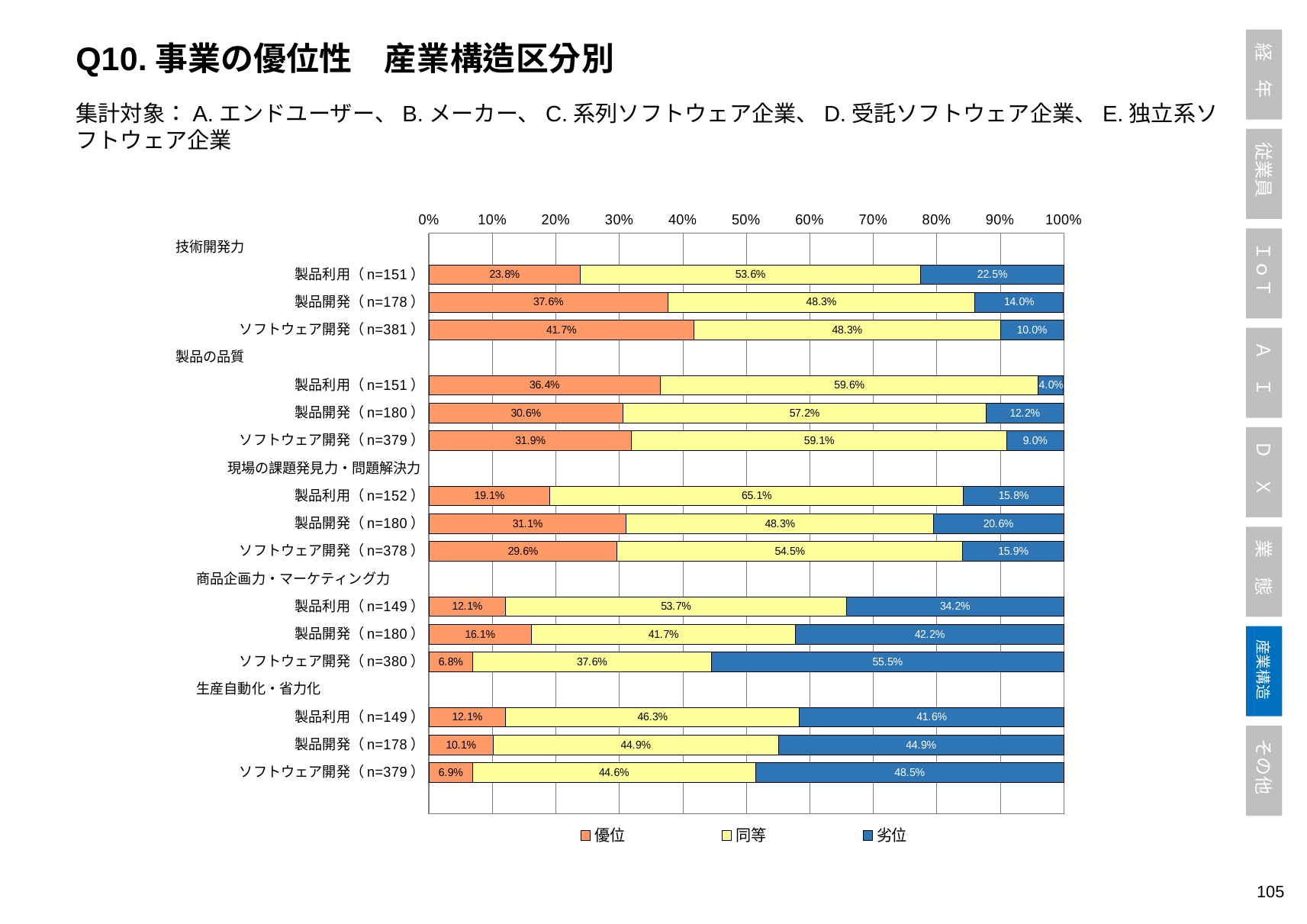

Q10.事業の優位性　産業構造区分別
集計対象：A.エンドユーザー、B.メーカー、C.系列ソフトウェア企業、D.受託ソフトウェア企業、E.独立系ソフトウェア企業

### Chart

| Category | 優位 | 同等 | 劣位 |
|---|---|---|---|
| 技術開発力　　　　　　　　　　　　　 | None | None | None |
| 製品利用（n=151） | 0.23841059602649006 | 0.5364238410596026 | 0.2251655629139073 |
| 製品開発（n=178） | 0.37640449438202245 | 0.48314606741573035 | 0.1404494382022472 |
| ソフトウェア開発（n=381） | 0.41732283464566927 | 0.48293963254593175 | 0.09973753280839895 |
| 製品の品質　　　　　　　　　　　　　 | None | None | None |
| 製品利用（n=151） | 0.36423841059602646 | 0.5960264900662252 | 0.039735099337748346 |
| 製品開発（n=180） | 0.3055555555555556 | 0.5722222222222222 | 0.12222222222222222 |
| ソフトウェア開発（n=379） | 0.31926121372031663 | 0.5910290237467019 | 0.08970976253298153 |
| 現場の課題発見力・問題解決力  | None | None | None |
| 製品利用（n=152） | 0.19078947368421054 | 0.6513157894736842 | 0.15789473684210525 |
| 製品開発（n=180） | 0.3111111111111111 | 0.48333333333333334 | 0.20555555555555555 |
| ソフトウェア開発（n=378） | 0.2962962962962963 | 0.544973544973545 | 0.15873015873015872 |
| 商品企画力・マーケティング力  　　 | None | None | None |
| 製品利用（n=149） | 0.12080536912751678 | 0.5369127516778524 | 0.3422818791946309 |
| 製品開発（n=180） | 0.16111111111111112 | 0.4166666666666667 | 0.4222222222222222 |
| ソフトウェア開発（n=380） | 0.06842105263157895 | 0.3763157894736842 | 0.5552631578947368 |
| 生産自動化・省力化  　　　　　　　 | None | None | None |
| 製品利用（n=149） | 0.12080536912751678 | 0.46308724832214765 | 0.4161073825503356 |
| 製品開発（n=178） | 0.10112359550561797 | 0.449438202247191 | 0.449438202247191 |
| ソフトウェア開発（n=379） | 0.06860158311345646 | 0.44591029023746703 | 0.48548812664907653 |
105